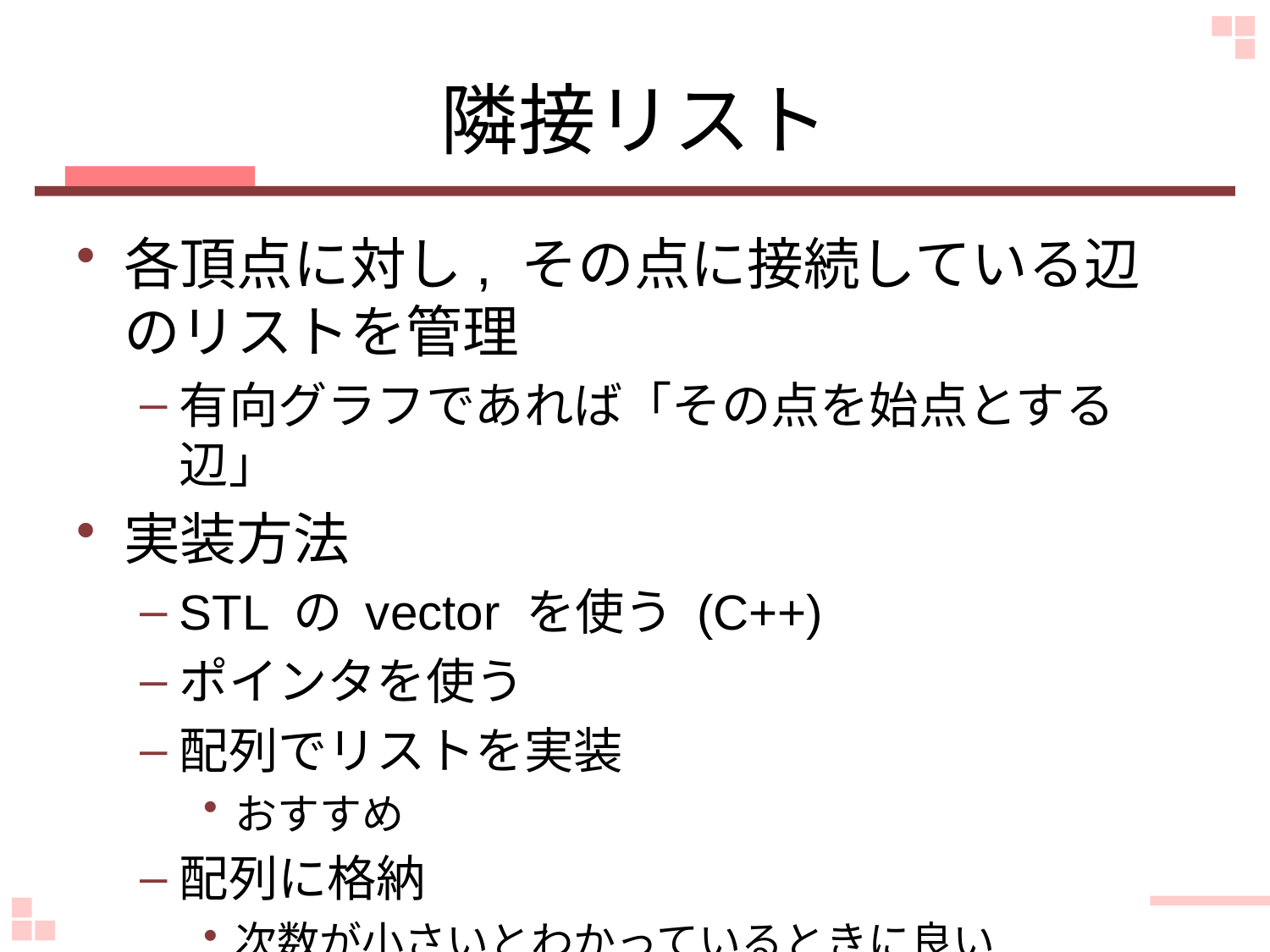

# 隣接リスト
各頂点に対し, その点に接続している辺のリストを管理
有向グラフであれば「その点を始点とする辺」
実装方法
STL の vector を使う (C++)
ポインタを使う
配列でリストを実装
おすすめ
配列に格納
次数が小さいとわかっているときに良い